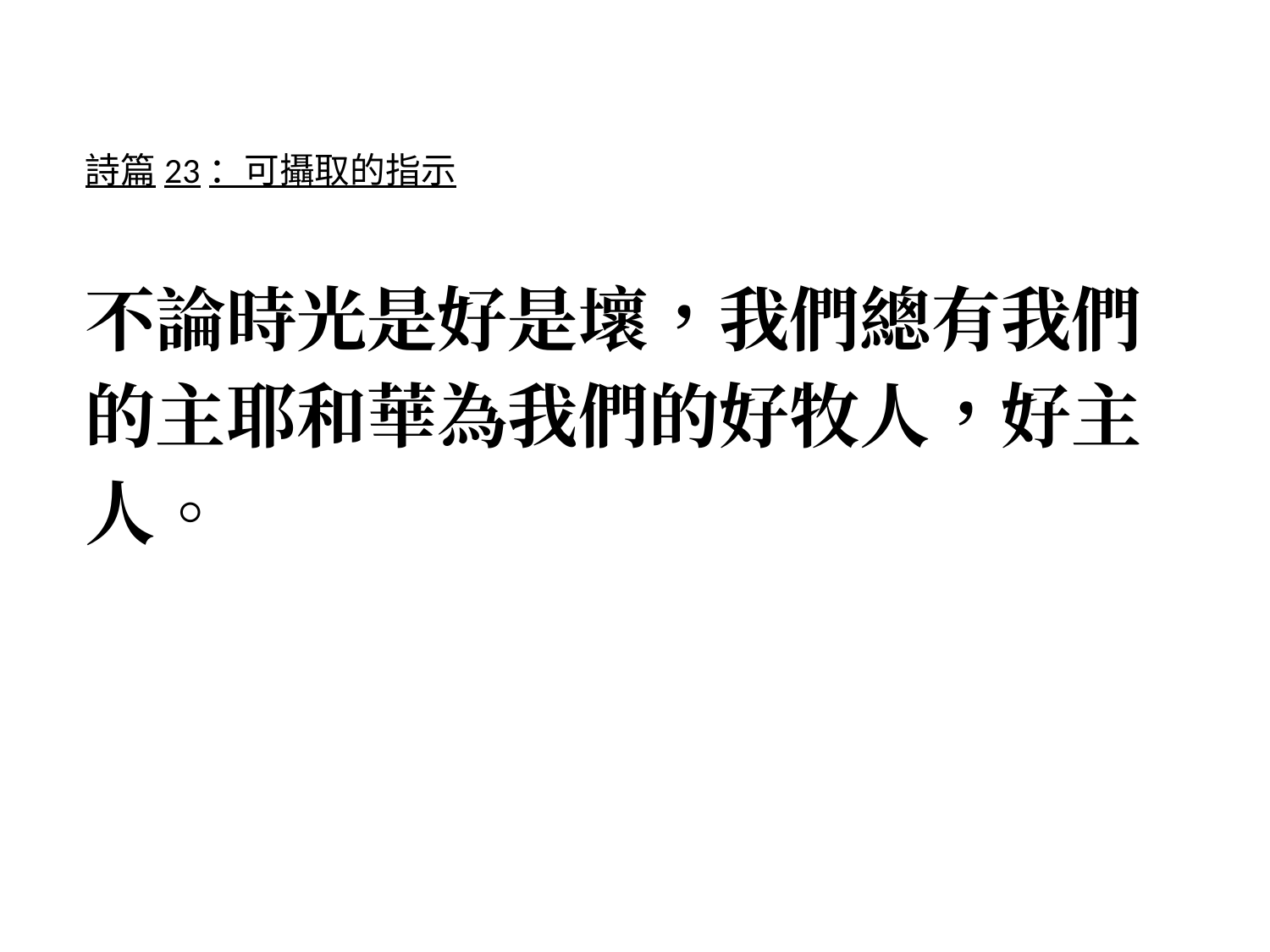

詩篇23：可攝取的指示
不論時光是好是壞，我們總有我們的主耶和華為我們的好牧人，好主人。